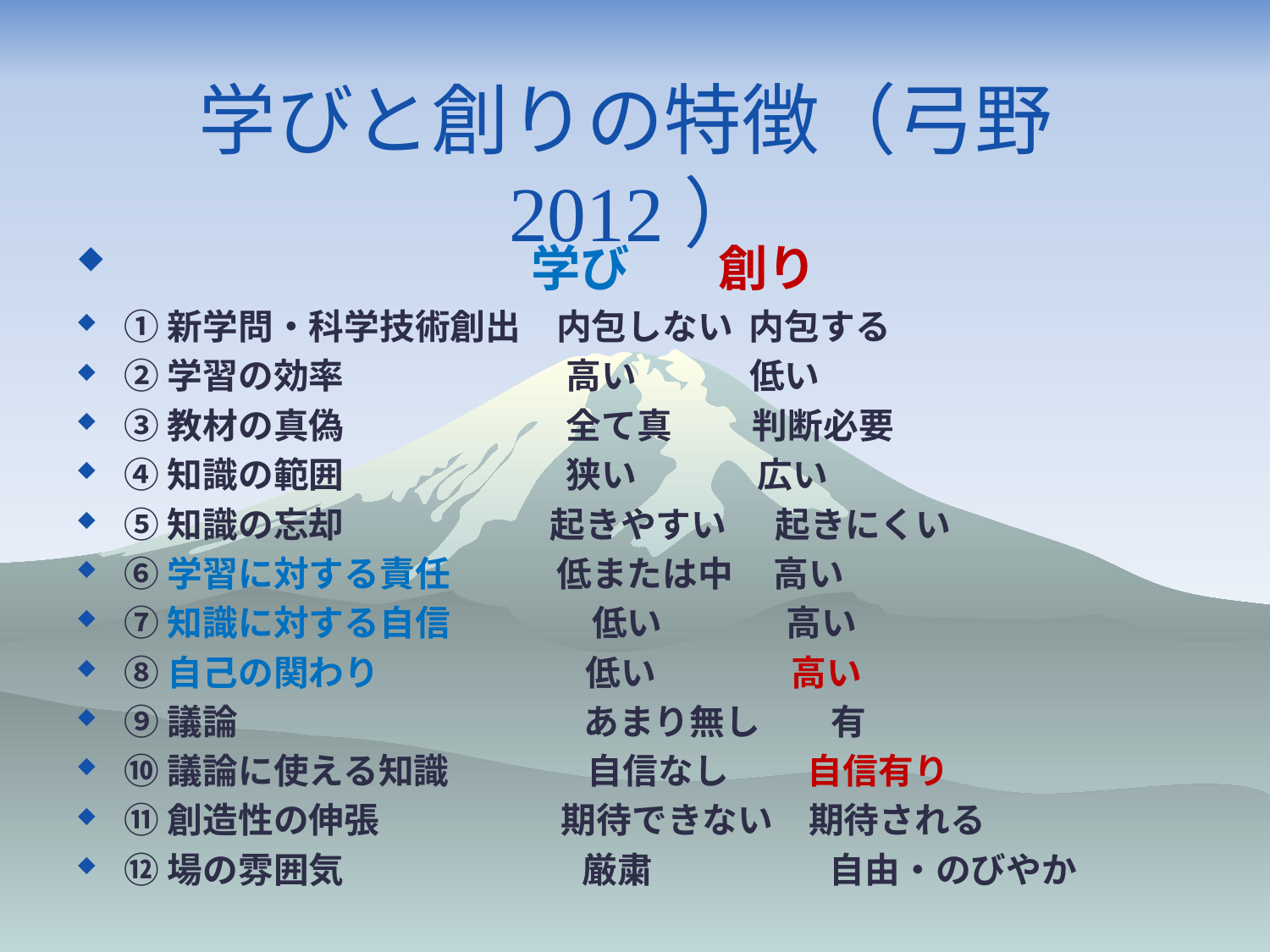

# 学びと創りの特徴（弓野2012）
                         　　  学び        創り
①新学問・科学技術創出　内包しない  内包する
②学習の効率      　　　　    高い              低い
③教材の真偽       　　　　   全て真          判断必要
④知識の範囲     　　　　     狭い               広い
⑤知識の忘却     　　　　   起きやすい      起きにくい
⑥学習に対する責任　　　低または中     高い
⑦知識に対する自信　　　　低い        　   高い
⑧自己の関わり       　　　　 低い      　　  高い
⑨議論         　  　      　　　    あまり無し　　有
⑩議論に使える知識 　　　   自信なし 　　自信有り
⑪創造性の伸張     　　　　期待できない　期待される
⑫場の雰囲気          　　　　  厳粛　　　　　自由・のびやか